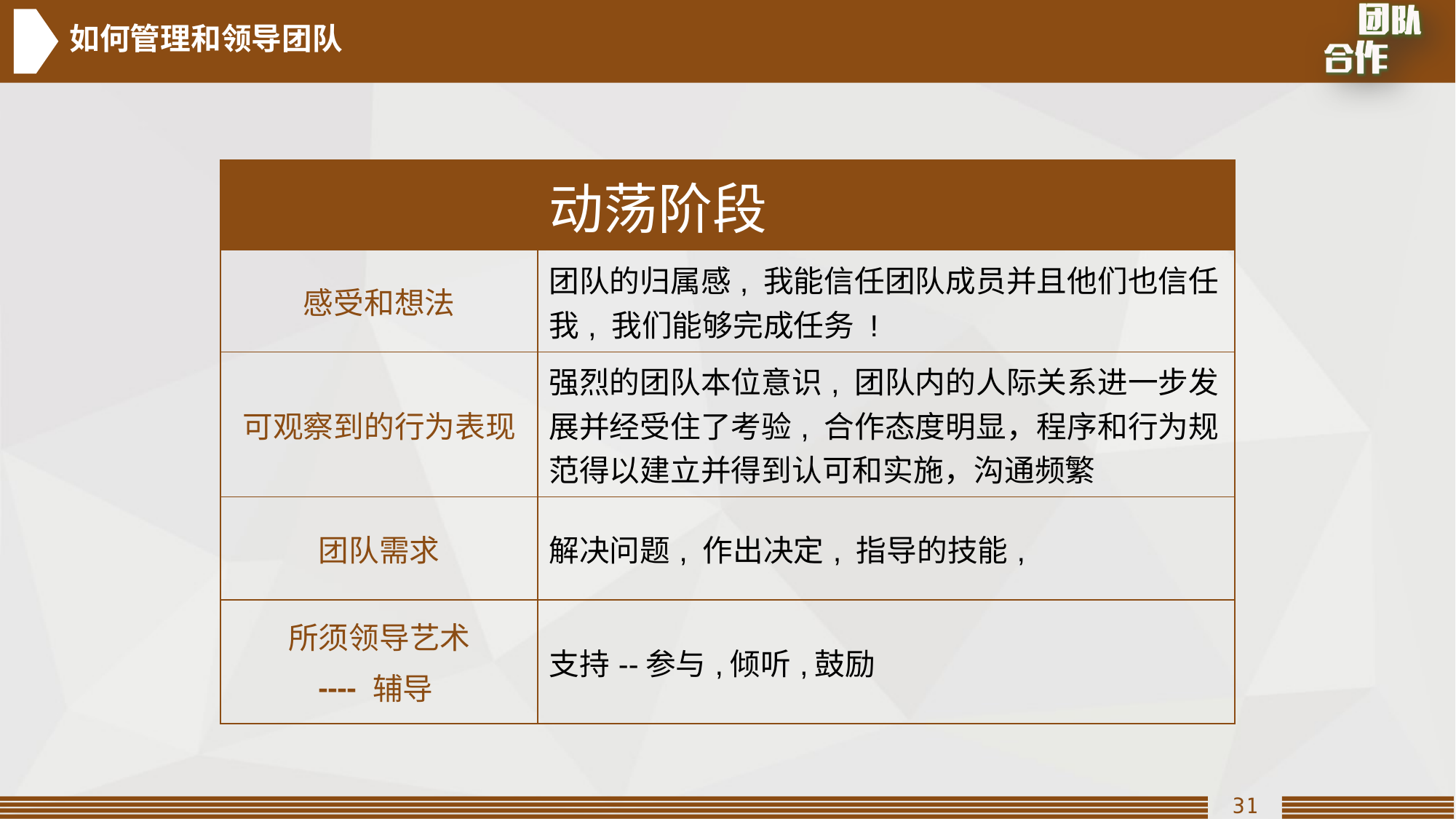

如何管理和领导团队
|  | 动荡阶段 |
| --- | --- |
| 感受和想法 | 团队的归属感, 我能信任团队成员并且他们也信任我, 我们能够完成任务 ! |
| 可观察到的行为表现 | 强烈的团队本位意识, 团队内的人际关系进一步发展并经受住了考验, 合作态度明显，程序和行为规范得以建立并得到认可和实施，沟通频繁 |
| 团队需求 | 解决问题, 作出决定, 指导的技能, |
| 所须领导艺术 ---- 辅导 | 支持--参与,倾听,鼓励 |
31